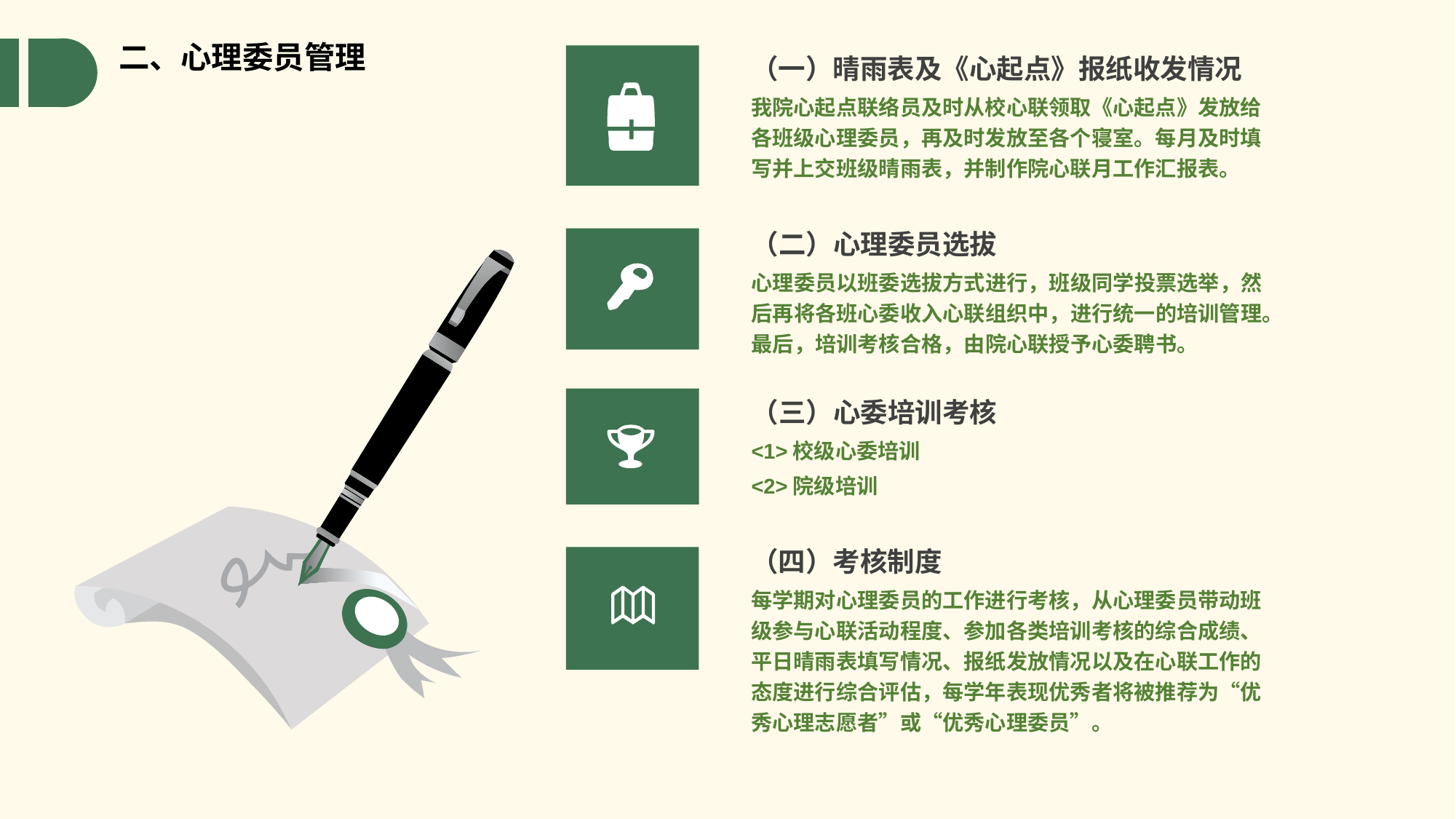

二、心理委员管理

（一）晴雨表及《心起点》报纸收发情况
我院心起点联络员及时从校心联领取《心起点》发放给各班级心理委员，再及时发放至各个寝室。每月及时填写并上交班级晴雨表，并制作院心联月工作汇报表。

（二）心理委员选拔
心理委员以班委选拔方式进行，班级同学投票选举，然后再将各班心委收入心联组织中，进行统一的培训管理。最后，培训考核合格，由院心联授予心委聘书。

（三）心委培训考核
<1>校级心委培训
<2>院级培训

（四）考核制度
每学期对心理委员的工作进行考核，从心理委员带动班级参与心联活动程度、参加各类培训考核的综合成绩、平日晴雨表填写情况、报纸发放情况以及在心联工作的态度进行综合评估，每学年表现优秀者将被推荐为“优秀心理志愿者”或“优秀心理委员”。